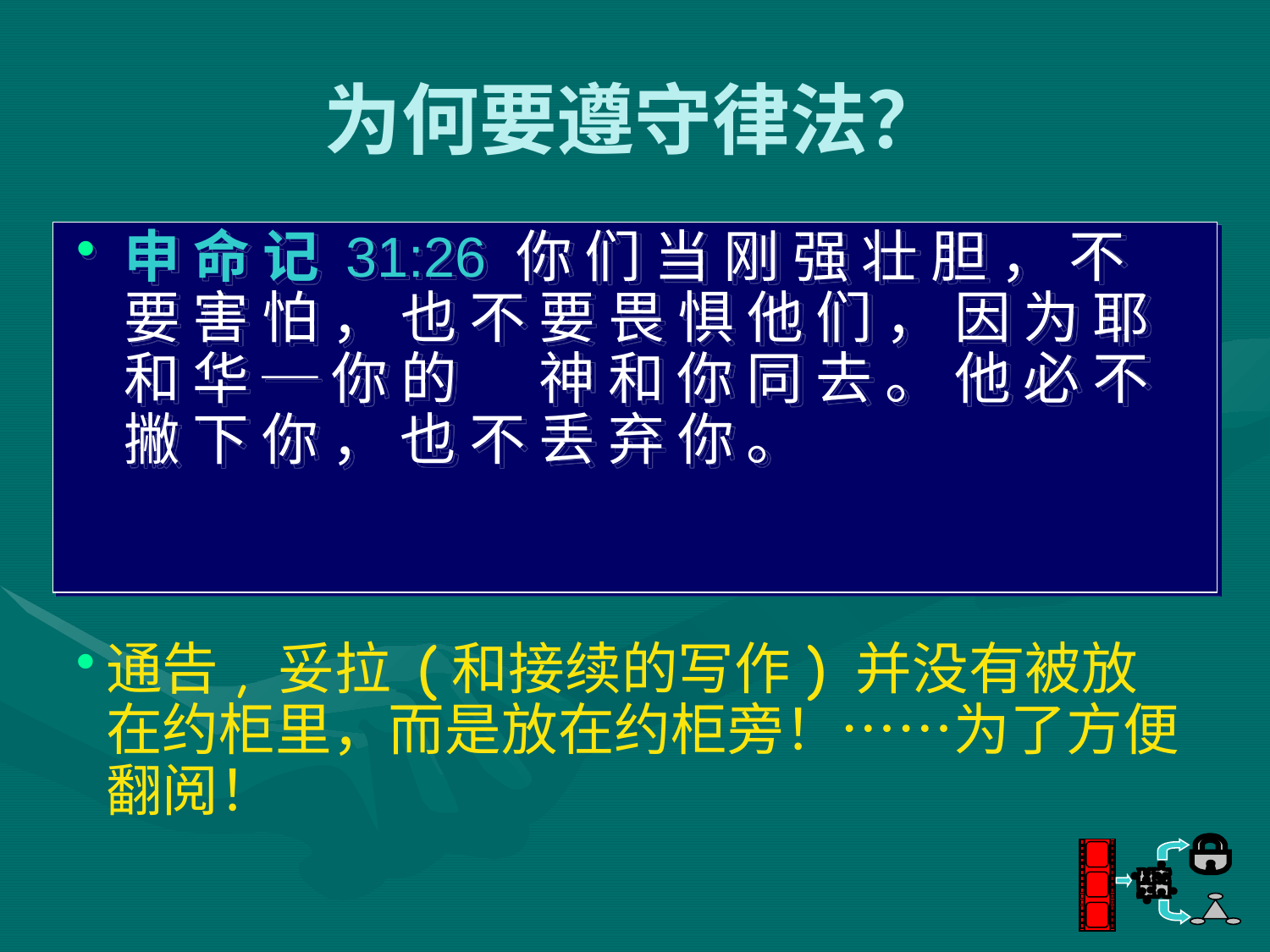

# 为何要遵守律法？

申 命 记 31:26 你 们 当 刚 强 壮 胆 ， 不 要 害 怕 ， 也 不 要 畏 惧 他 们 ， 因 为 耶 和 华 ─ 你 的 　 神 和 你 同 去 。 他 必 不 撇 下 你 ， 也 不 丢 弃 你 。
通告, 妥拉 (和接续的写作) 并没有被放在约柜里，而是放在约柜旁！⋯⋯为了方便翻阅！